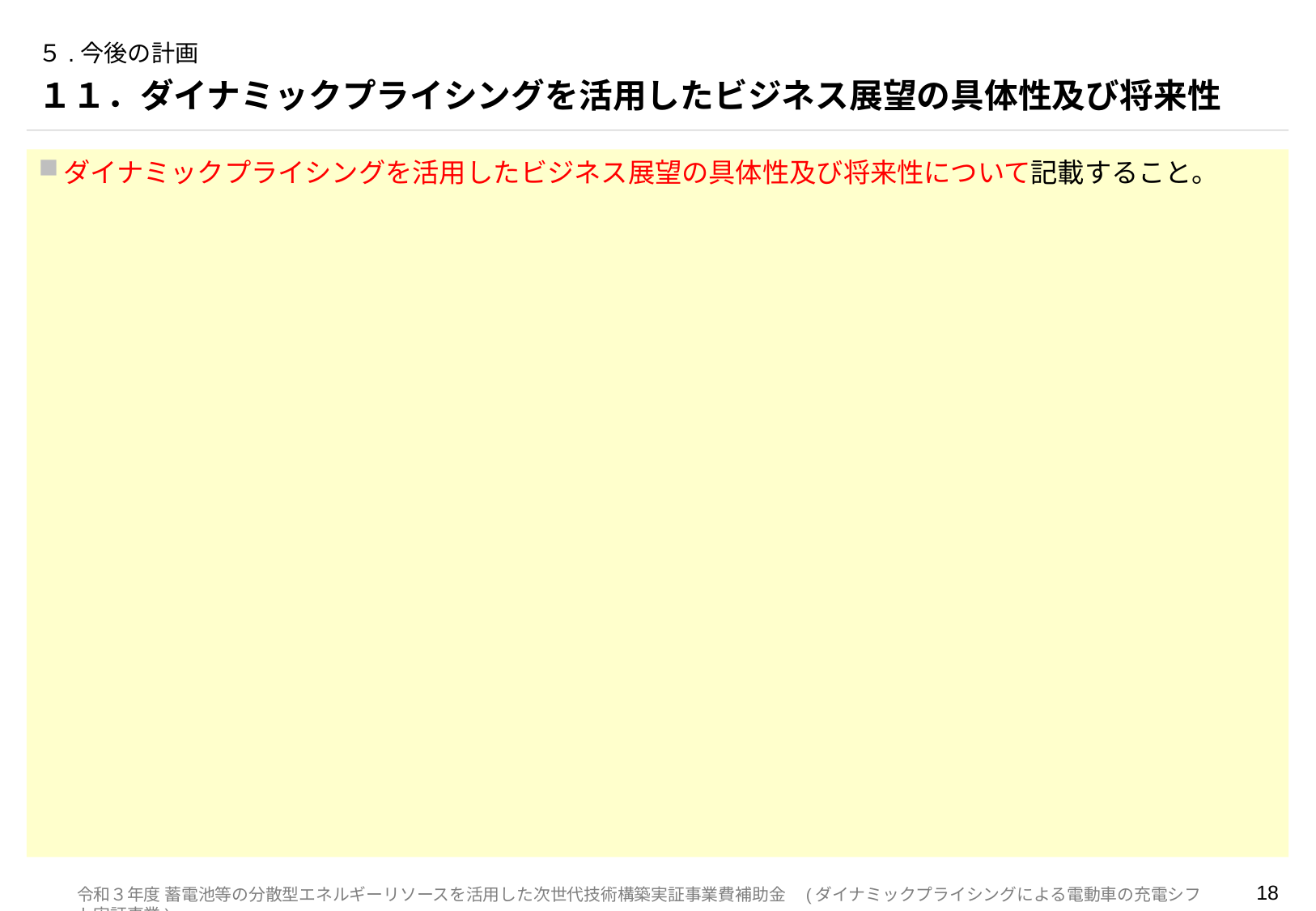

# ５.今後の計画
１１．ダイナミックプライシングを活用したビジネス展望の具体性及び将来性
ダイナミックプライシングを活用したビジネス展望の具体性及び将来性について記載すること。